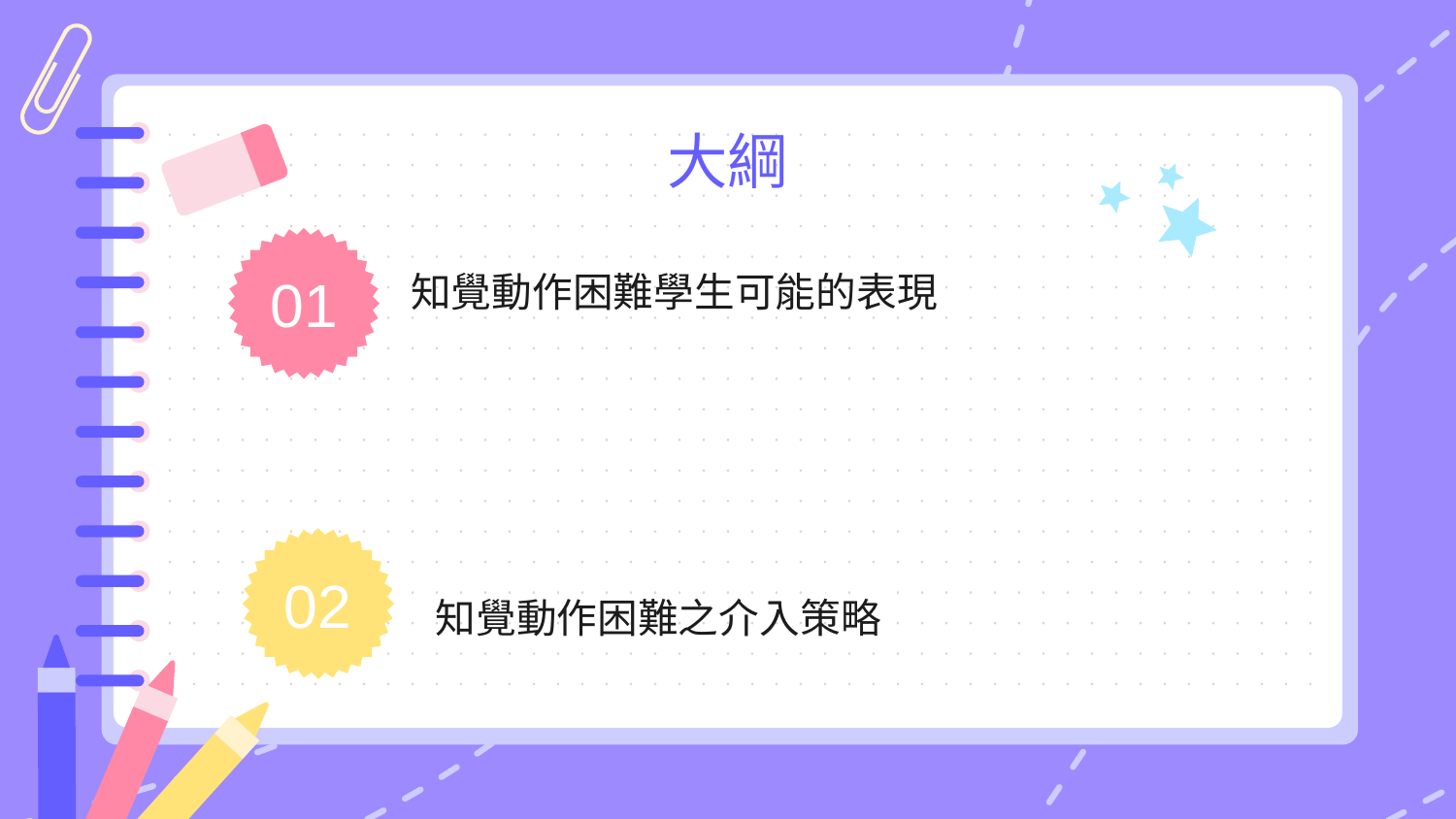

# 大綱

01
知覺動作困難學生可能的表現
01

知覺動作困難之介入策略
04
02